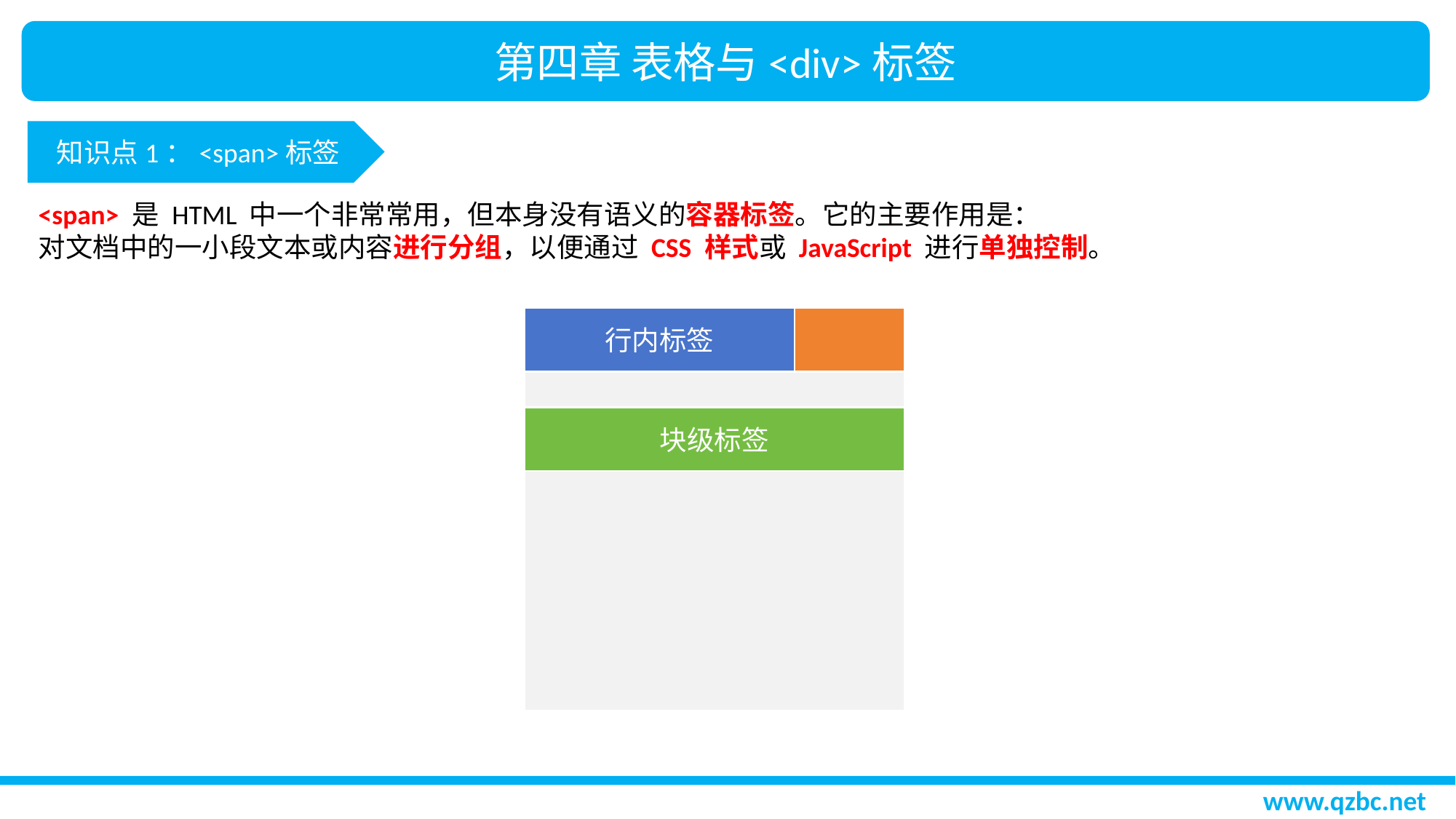

第四章 表格与<div>标签
知识点1：<span>标签
<span> 是 HTML 中一个非常常用，但本身没有语义的容器标签。它的主要作用是：
对文档中的一小段文本或内容进行分组，以便通过 CSS 样式或 JavaScript 进行单独控制。

行内标签

块级标签

www.qzbc.net